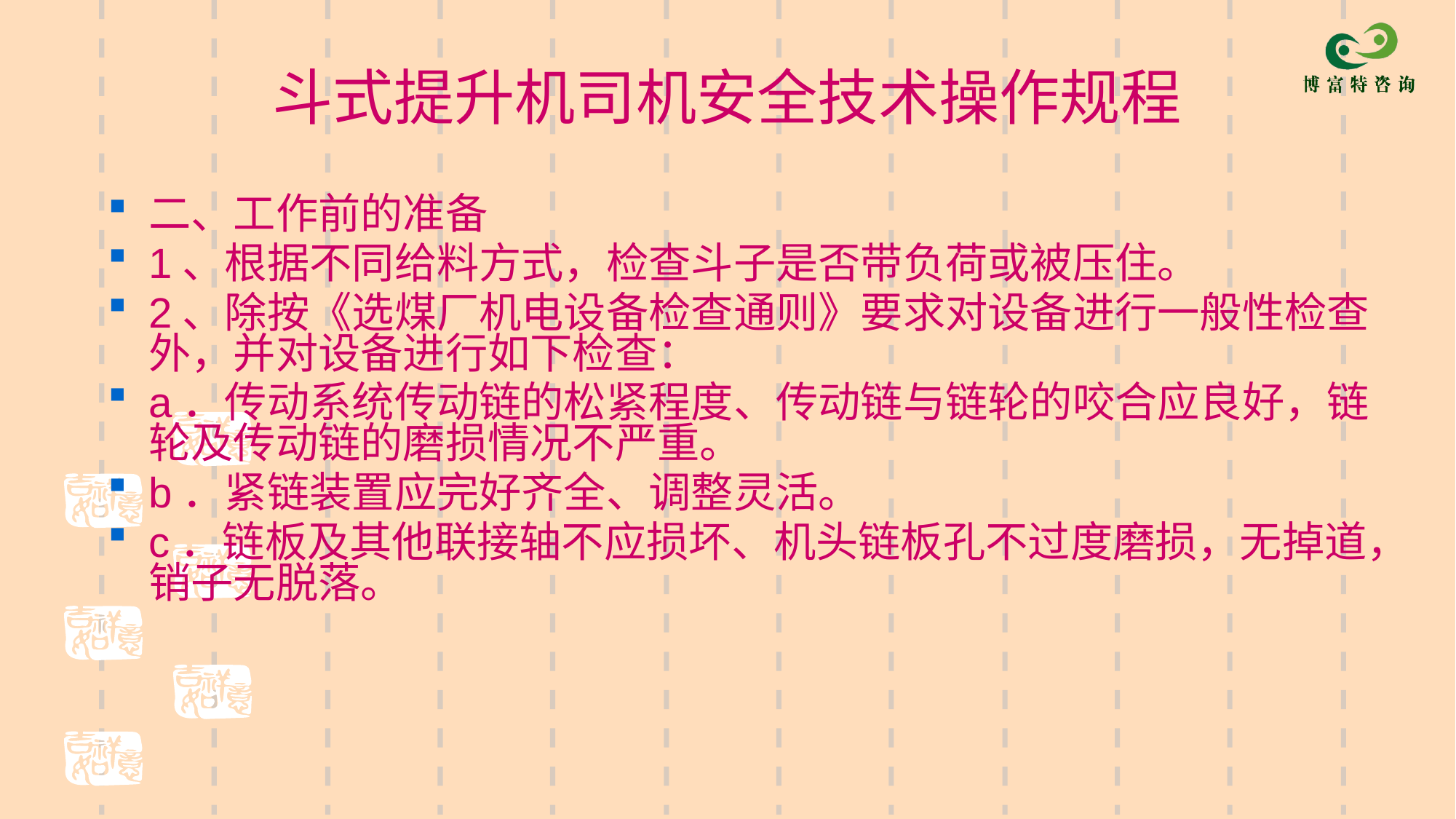

# 斗式提升机司机安全技术操作规程
二、工作前的准备
1、根据不同给料方式，检查斗子是否带负荷或被压住。
2、除按《选煤厂机电设备检查通则》要求对设备进行一般性检查外，并对设备进行如下检查：
a．传动系统传动链的松紧程度、传动链与链轮的咬合应良好，链轮及传动链的磨损情况不严重。
b．紧链装置应完好齐全、调整灵活。
c．链板及其他联接轴不应损坏、机头链板孔不过度磨损，无掉道，销子无脱落。